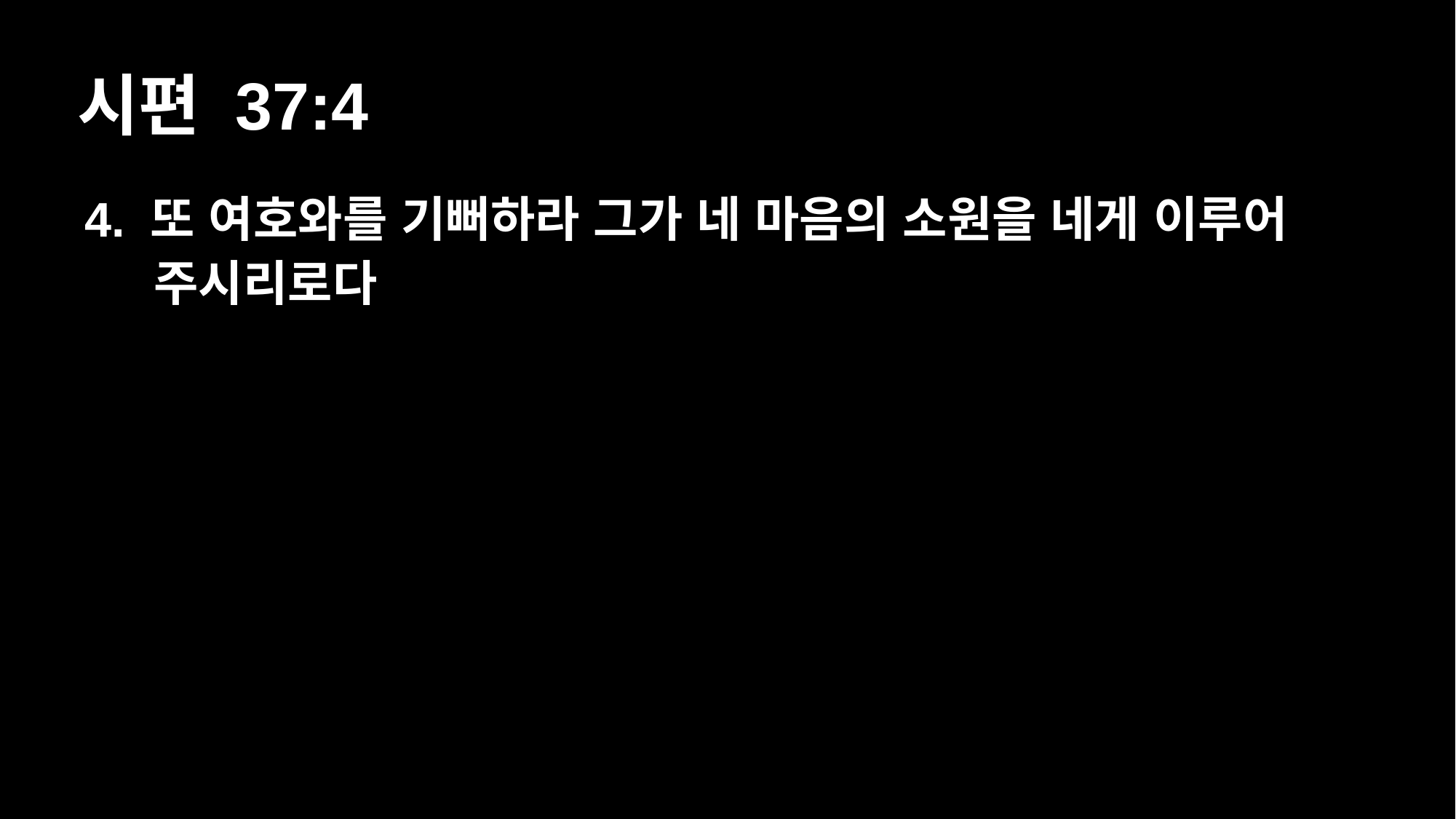

# 시편 37:4
4. 또 여호와를 기뻐하라 그가 네 마음의 소원을 네게 이루어 주시리로다